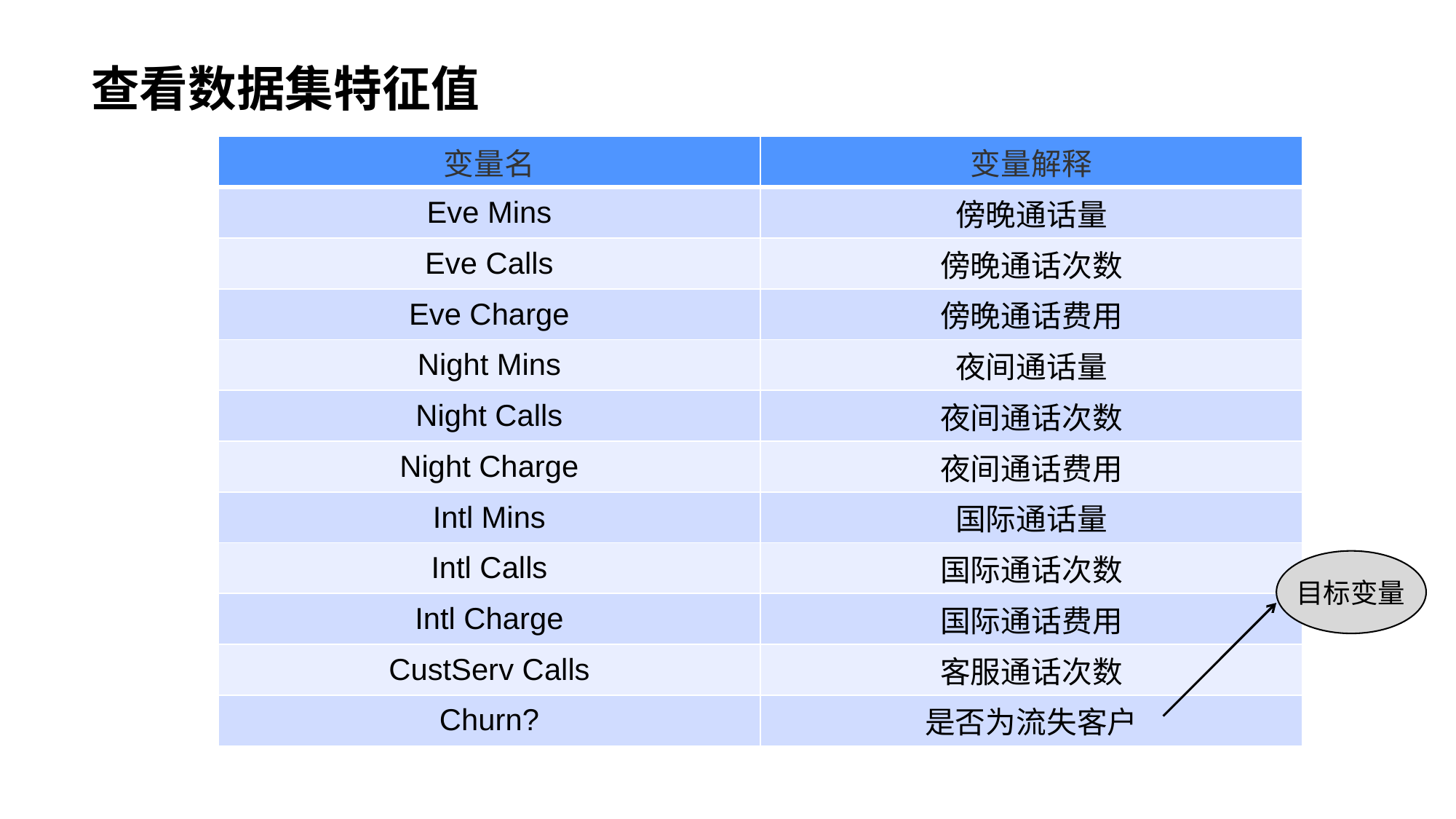

# 查看数据集特征值
| 变量名 | 变量解释 |
| --- | --- |
| Eve Mins | 傍晚通话量 |
| Eve Calls | 傍晚通话次数 |
| Eve Charge | 傍晚通话费用 |
| Night Mins | 夜间通话量 |
| Night Calls | 夜间通话次数 |
| Night Charge | 夜间通话费用 |
| Intl Mins | 国际通话量 |
| Intl Calls | 国际通话次数 |
| Intl Charge | 国际通话费用 |
| CustServ Calls | 客服通话次数 |
| Churn? | 是否为流失客户 |

目标变量